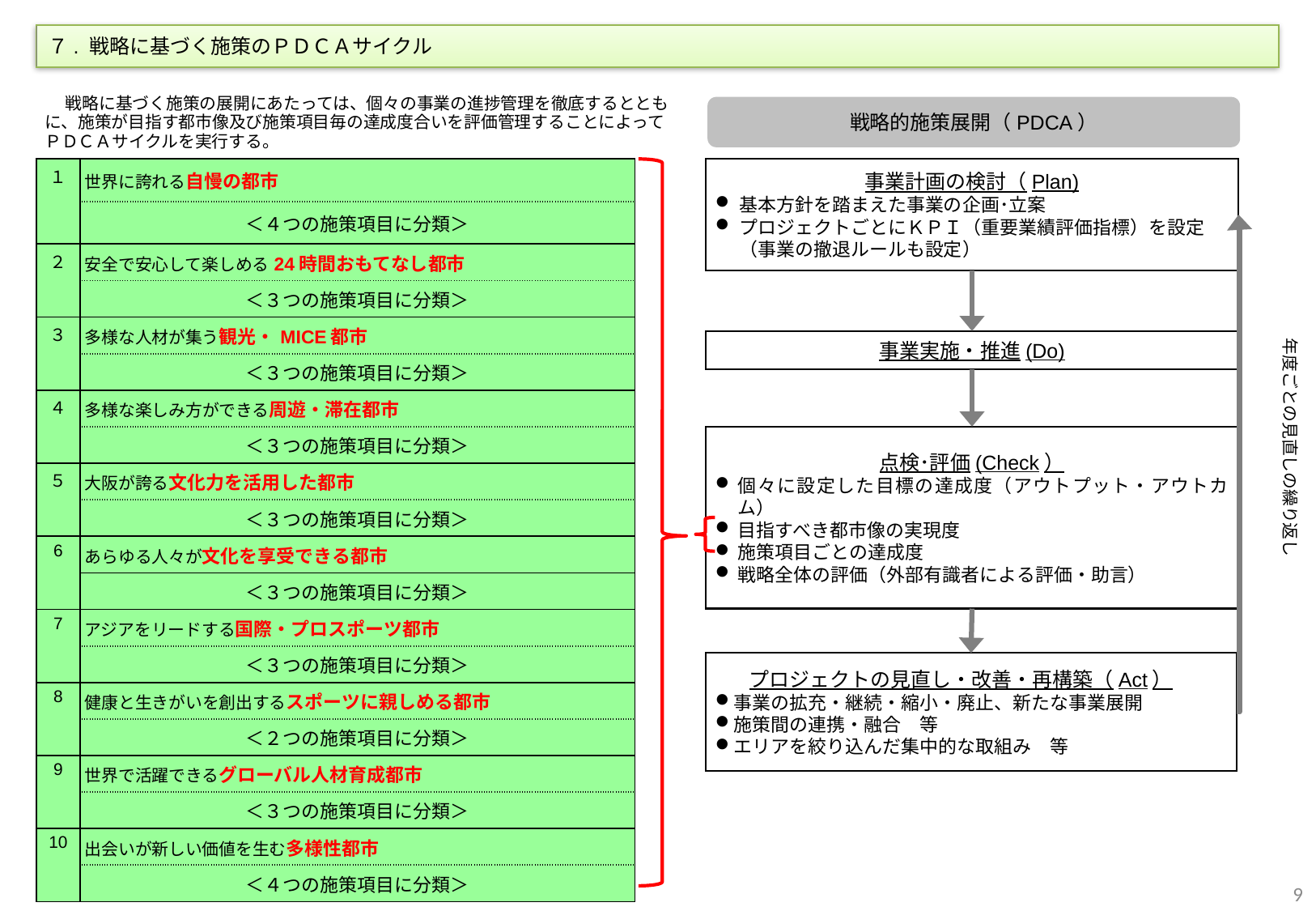

７. 戦略に基づく施策のＰＤＣＡサイクル
　 戦略に基づく施策の展開にあたっては、個々の事業の進捗管理を徹底するとともに、施策が目指す都市像及び施策項目毎の達成度合いを評価管理することによってＰＤＣＡサイクルを実行する。
戦略的施策展開（PDCA）
| １ | 世界に誇れる自慢の都市 |
| --- | --- |
|  | ＜４つの施策項目に分類＞ |
| ２ | 安全で安心して楽しめる24時間おもてなし都市 |
|  | ＜３つの施策項目に分類＞ |
| ３ | 多様な人材が集う観光・MICE都市 |
|  | ＜３つの施策項目に分類＞ |
| ４ | 多様な楽しみ方ができる周遊・滞在都市 |
|  | ＜３つの施策項目に分類＞ |
| ５ | 大阪が誇る文化力を活用した都市 |
|  | ＜３つの施策項目に分類＞ |
| 6 | あらゆる人々が文化を享受できる都市 |
|  | ＜３つの施策項目に分類＞ |
| 7 | アジアをリードする国際・プロスポーツ都市 |
|  | ＜３つの施策項目に分類＞ |
| 8 | 健康と生きがいを創出するスポーツに親しめる都市 |
|  | ＜２つの施策項目に分類＞ |
| 9 | 世界で活躍できるグローバル人材育成都市 |
|  | ＜３つの施策項目に分類＞ |
| 10 | 出会いが新しい価値を生む多様性都市 |
|  | ＜４つの施策項目に分類＞ |

事業計画の検討（Plan)
基本方針を踏まえた事業の企画･立案
プロジェクトごとにＫＰＩ（重要業績評価指標）を設定
（事業の撤退ルールも設定）
事業実施・推進(Do)
年度ごとの見直しの繰り返し
点検･評価(Check）
個々に設定した目標の達成度（アウトプット・アウトカム）
目指すべき都市像の実現度
施策項目ごとの達成度
戦略全体の評価（外部有識者による評価・助言）

プロジェクトの見直し・改善・再構築（Act）
事業の拡充・継続・縮小・廃止、新たな事業展開
施策間の連携・融合　等
エリアを絞り込んだ集中的な取組み　等
9